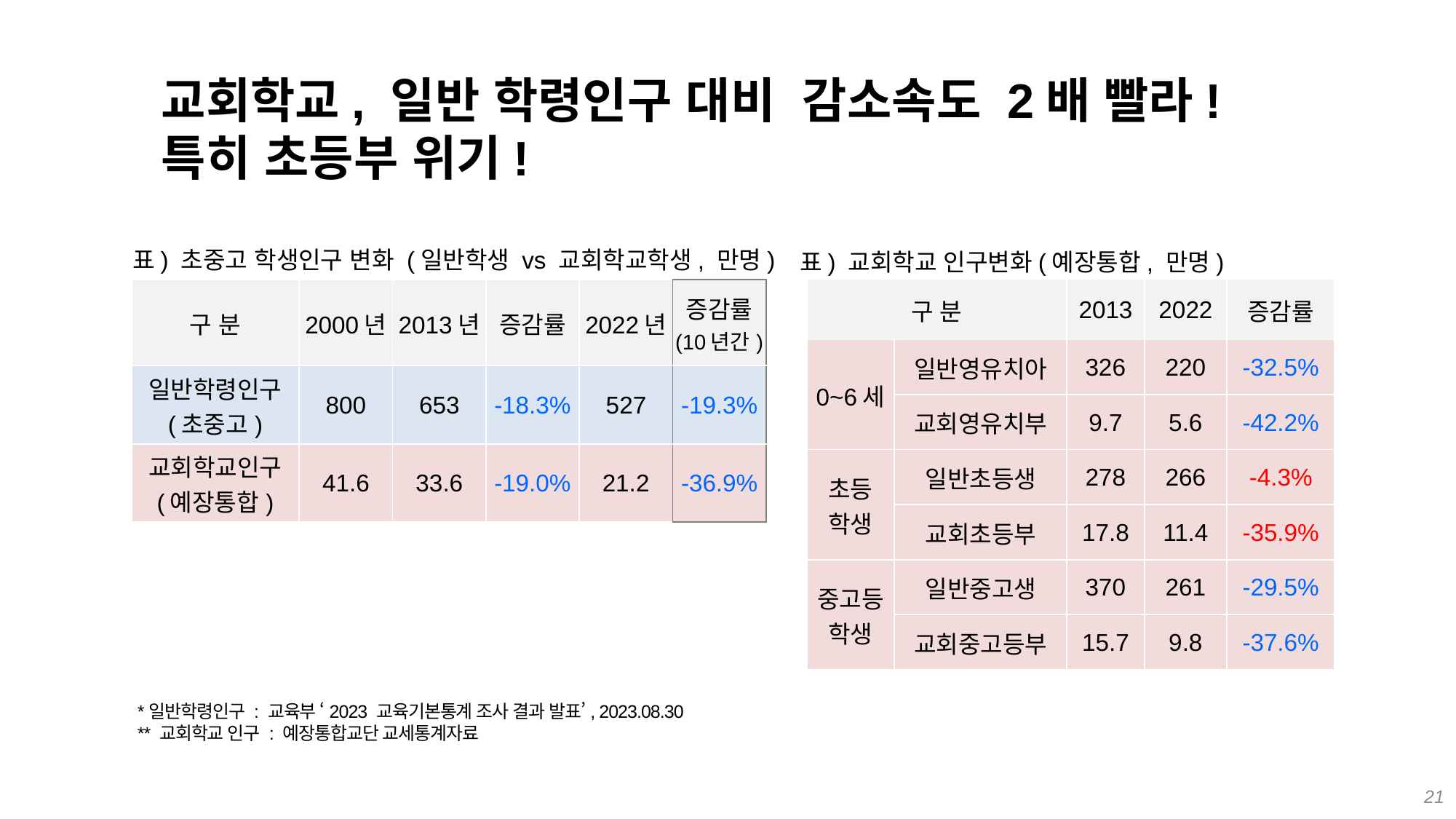

교회학교, 일반 학령인구 대비  감소속도 2배 빨라!
특히 초등부 위기!
표) 초중고 학생인구 변화 (일반학생 vs 교회학교학생, 만명)
표) 교회학교 인구변화(예장통합, 만명)
| 구 분 |  | 2013 | 2022 | 증감률 |
| --- | --- | --- | --- | --- |
| 0~6세 | 일반영유치아 | 326 | 220 | -32.5% |
|  | 교회영유치부 | 9.7 | 5.6 | -42.2% |
| 초등 학생 | 일반초등생 | 278 | 266 | -4.3% |
|  | 교회초등부 | 17.8 | 11.4 | -35.9% |
| 중고등 학생 | 일반중고생 | 370 | 261 | -29.5% |
|  | 교회중고등부 | 15.7 | 9.8 | -37.6% |
| 구 분 | 2000년 | 2013년 | 증감률 | 2022년 | 증감률 (10년간) |
| --- | --- | --- | --- | --- | --- |
| 일반학령인구 (초중고) | 800 | 653 | -18.3% | 527 | -19.3% |
| 교회학교인구 (예장통합) | 41.6 | 33.6 | -19.0% | 21.2 | -36.9% |
*일반학령인구 : 교육부 ‘2023 교육기본통계 조사 결과 발표’, 2023.08.30
** 교회학교 인구 : 예장통합교단 교세통계자료
21